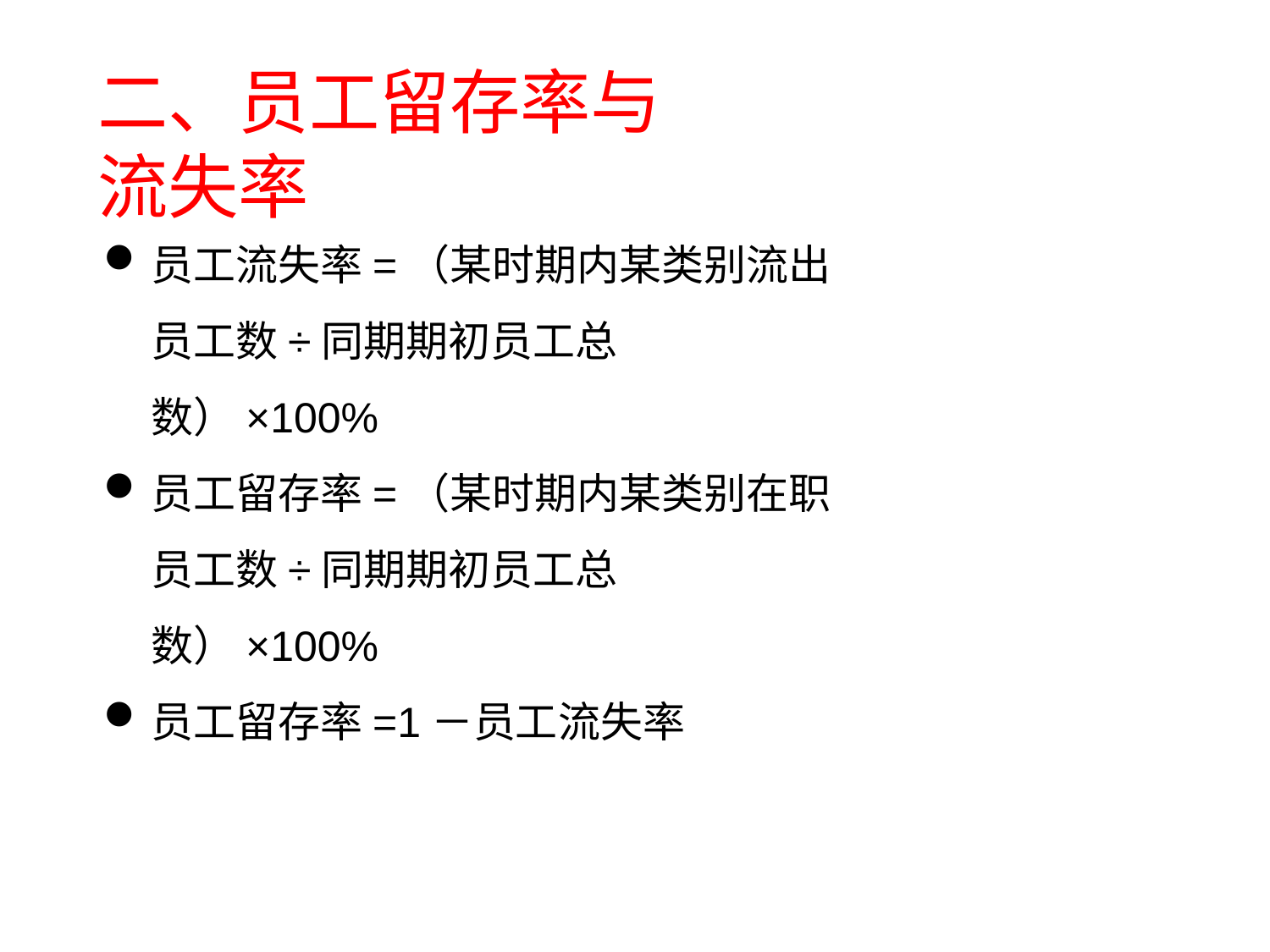

# 二、员工留存率与流失率
员工流失率=（某时期内某类别流出员工数÷同期期初员工总数）×100%
员工留存率=（某时期内某类别在职员工数÷同期期初员工总数）×100%
员工留存率=1－员工流失率